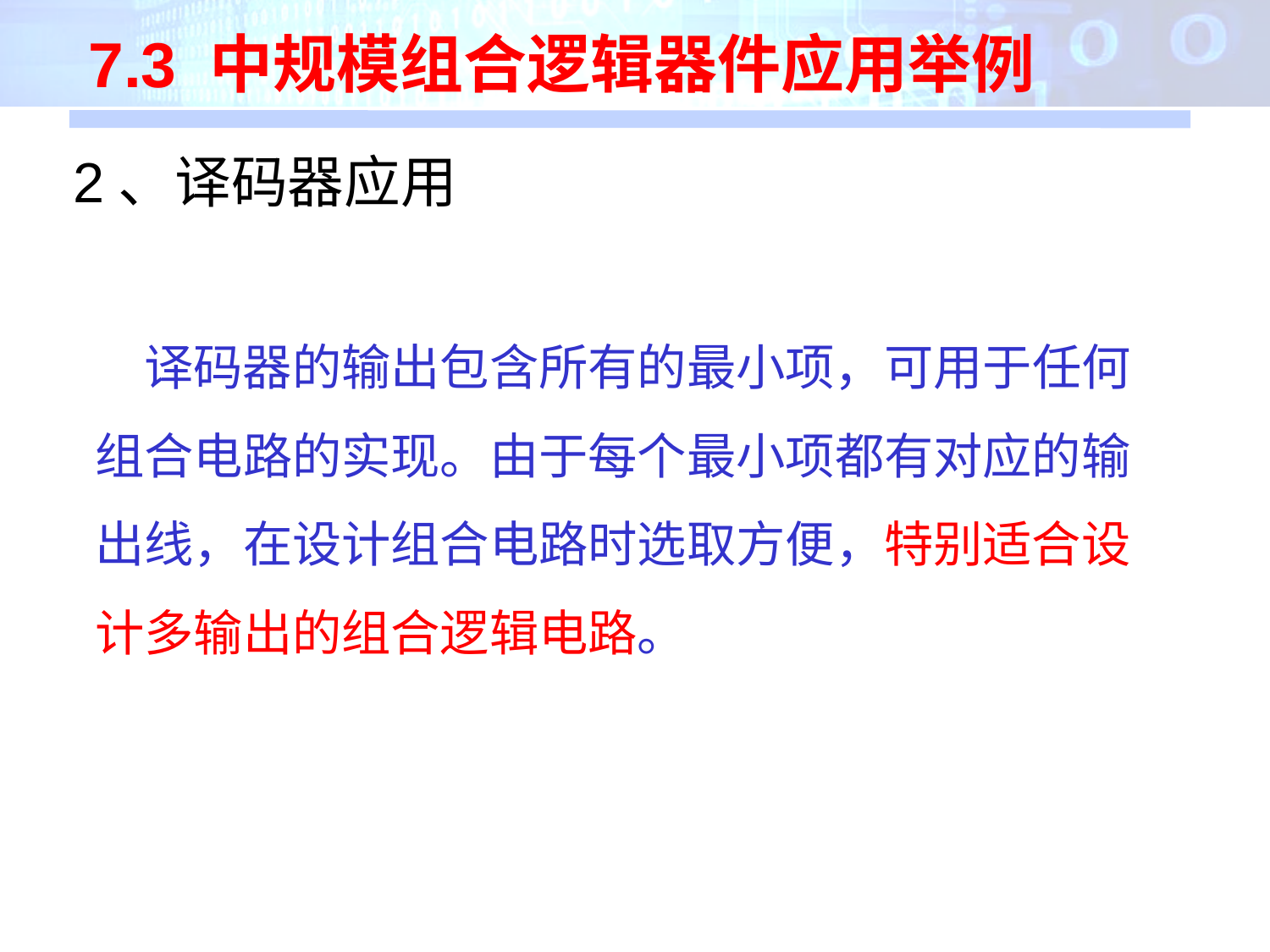

7.3 中规模组合逻辑器件应用举例
2、译码器应用
　译码器的输出包含所有的最小项，可用于任何组合电路的实现。由于每个最小项都有对应的输出线，在设计组合电路时选取方便，特别适合设计多输出的组合逻辑电路。